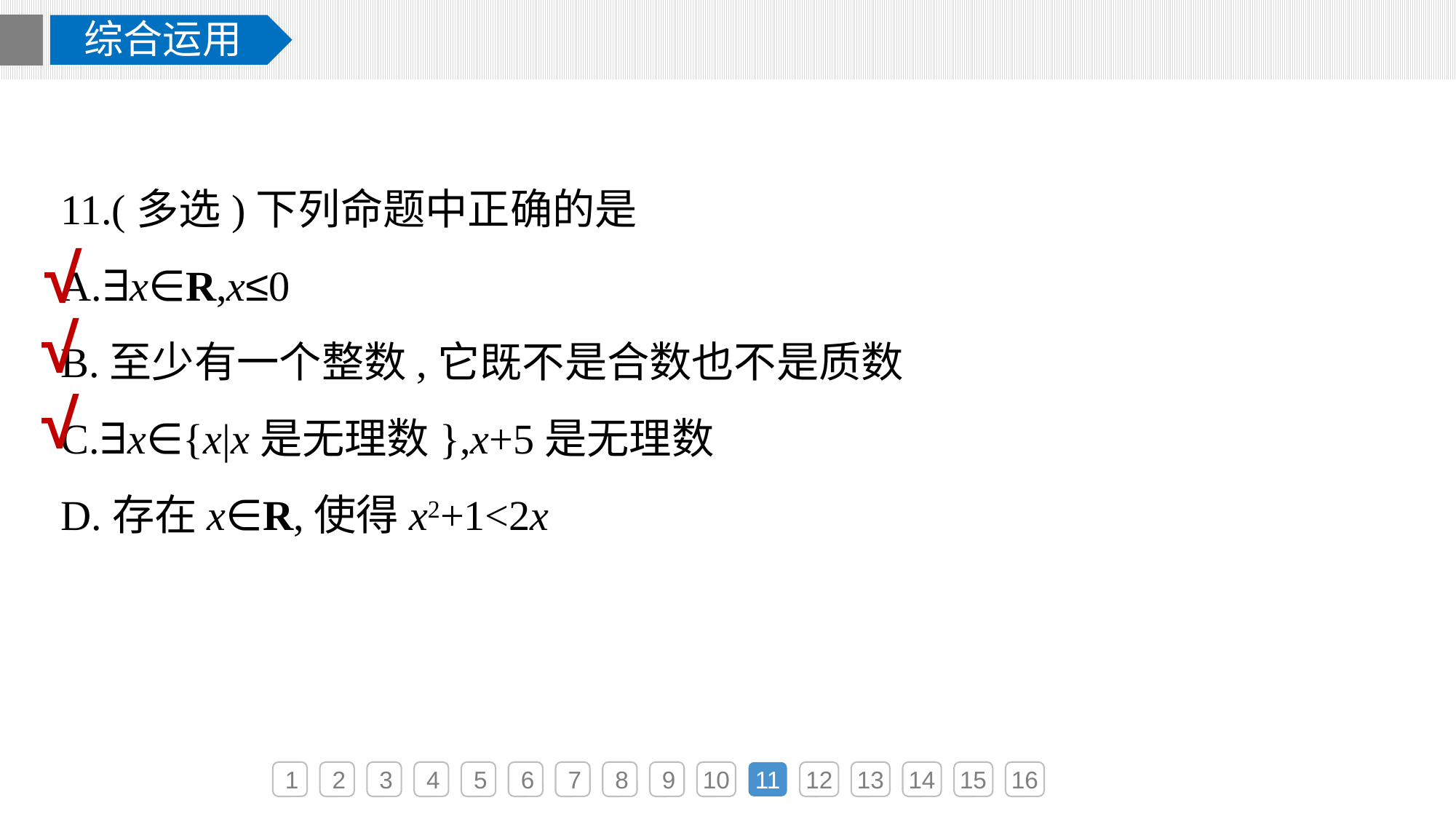

综合运用

11.(多选)下列命题中正确的是
A.∃x∈R,x≤0
B.至少有一个整数,它既不是合数也不是质数
C.∃x∈{x|x是无理数},x+5是无理数
D.存在x∈R,使得x2+1<2x
√
√
√
1
2
3
4
5
6
7
8
9
10
11
12
13
14
15
16